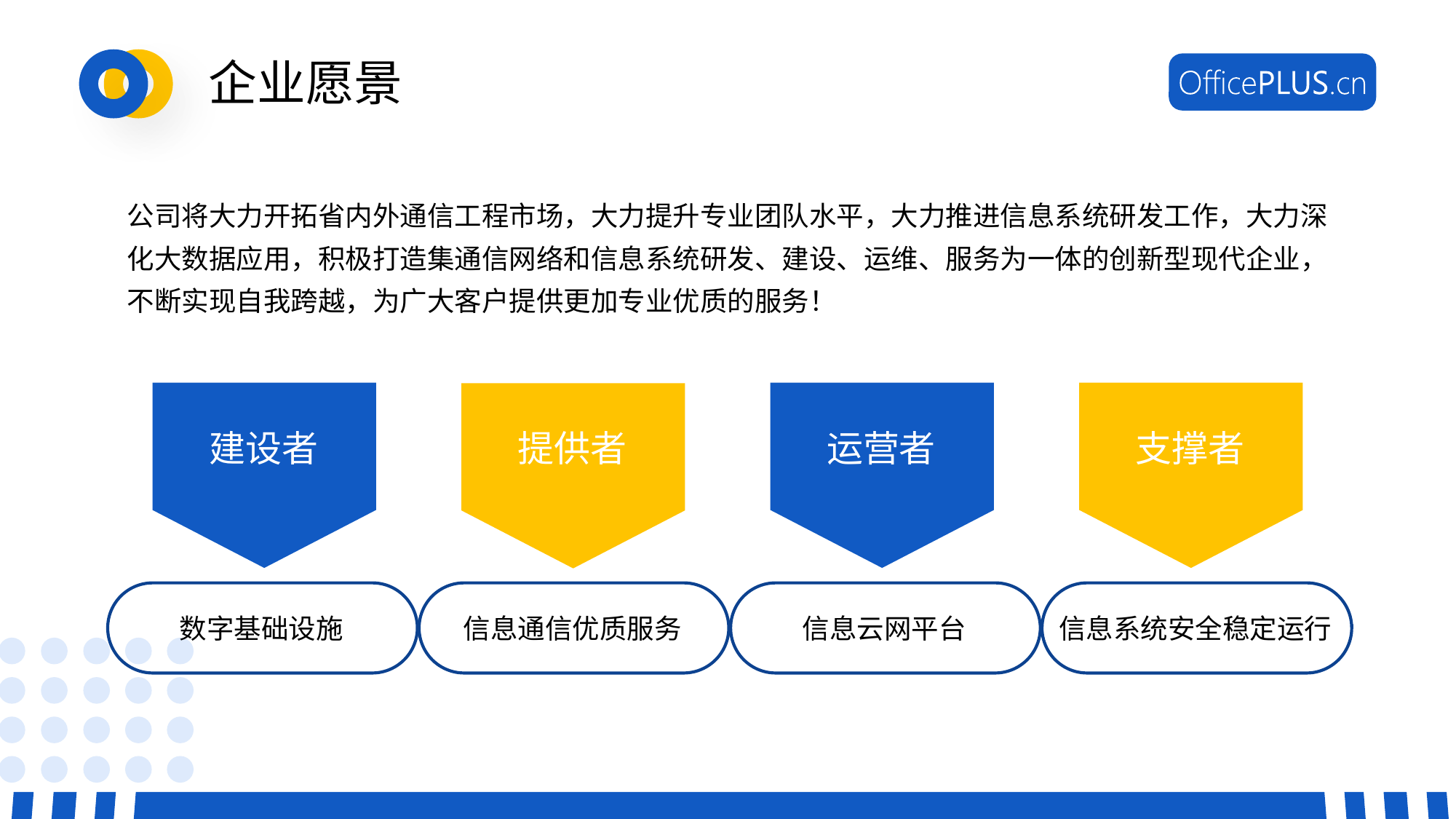

# 企业愿景
公司将大力开拓省内外通信工程市场，大力提升专业团队水平，大力推进信息系统研发工作，大力深化大数据应用，积极打造集通信网络和信息系统研发、建设、运维、服务为一体的创新型现代企业，不断实现自我跨越，为广大客户提供更加专业优质的服务！

建设者
提供者
运营者
支撑者

数字基础设施
信息通信优质服务
信息云网平台
信息系统安全稳定运行